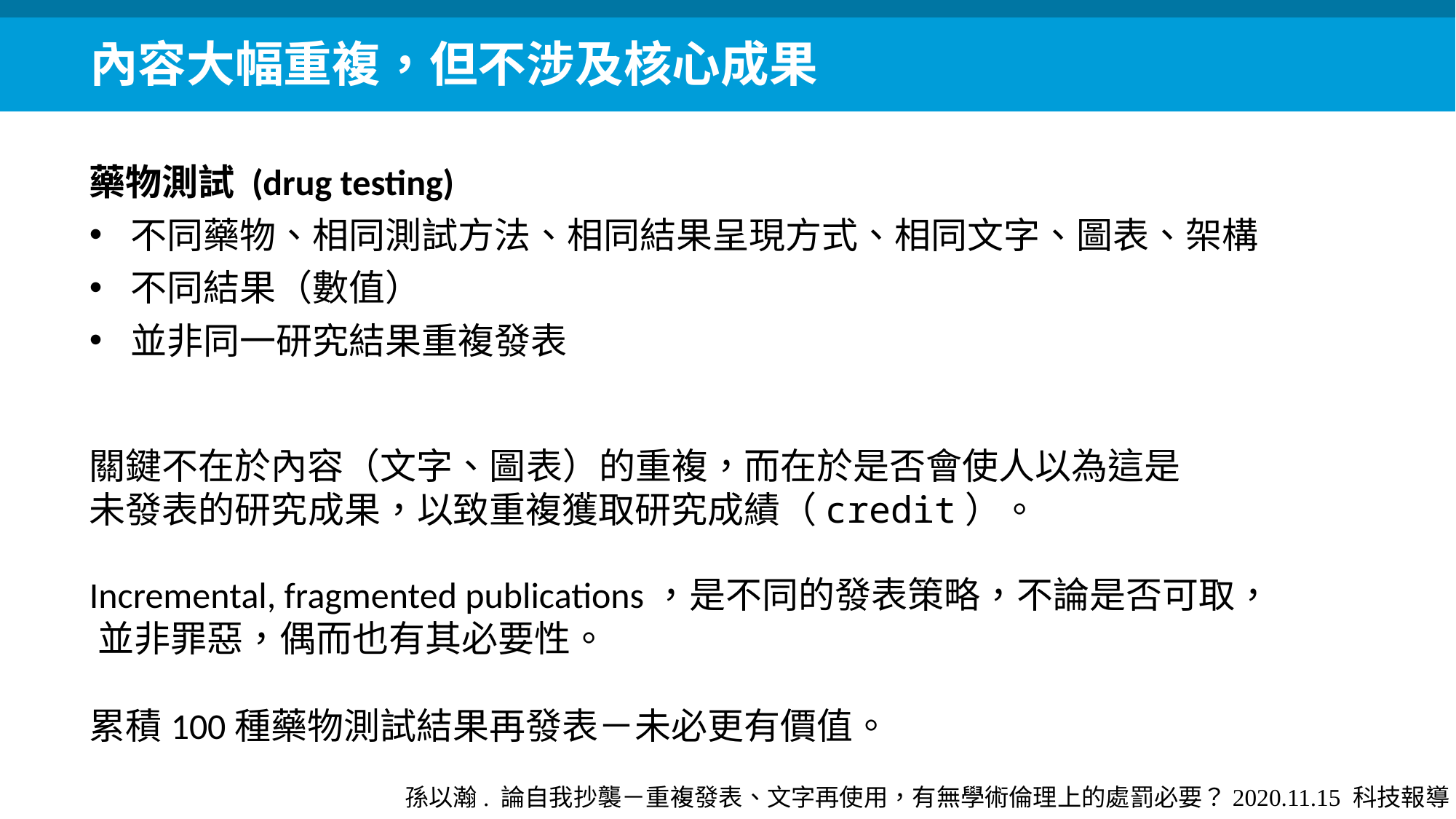

內容大幅重複，但不涉及核心成果
藥物測試 (drug testing)
不同藥物、相同測試方法、相同結果呈現方式、相同文字、圖表、架構
不同結果（數值）
並非同一研究結果重複發表
關鍵不在於內容（文字、圖表）的重複，而在於是否會使人以為這是未發表的研究成果，以致重複獲取研究成績（credit）。
Incremental, fragmented publications，是不同的發表策略，不論是否可取， 並非罪惡，偶而也有其必要性。

累積100種藥物測試結果再發表－未必更有價值。
孫以瀚. 論自我抄襲－重複發表、文字再使用，有無學術倫理上的處罰必要？2020.11.15 科技報導